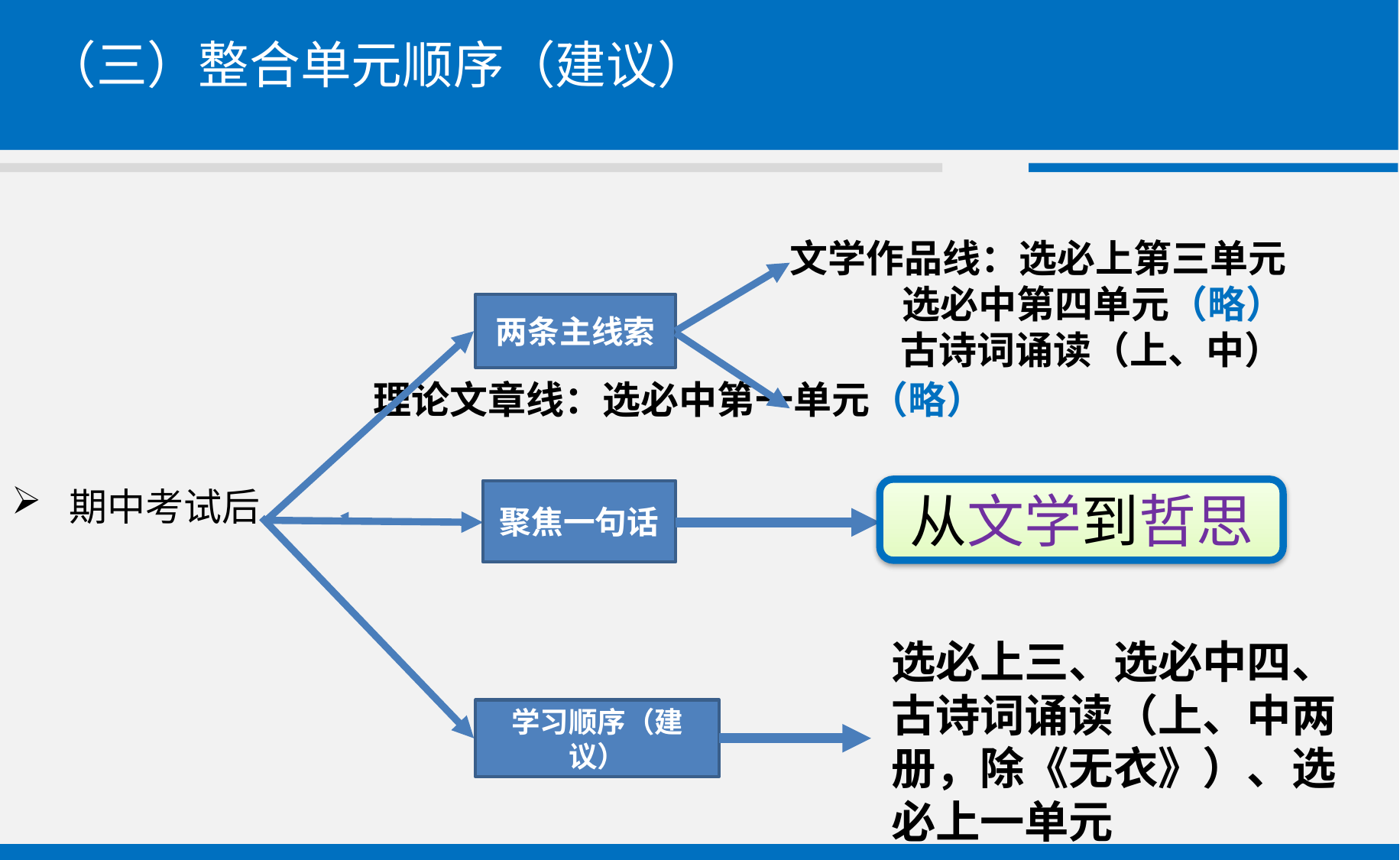

# （三）整合单元顺序（建议）
文学作品线：选必上第三单元
            选必中第四单元（略）
                古诗词诵读（上、中）

                                         理论文章线：选必中第一单元（略）

期中考试后
两条主线索
从文学到哲思
聚焦一句话
选必上三、选必中四、 古诗词诵读（上、中两册，除《无衣》）、选必上一单元
学习顺序（建议）